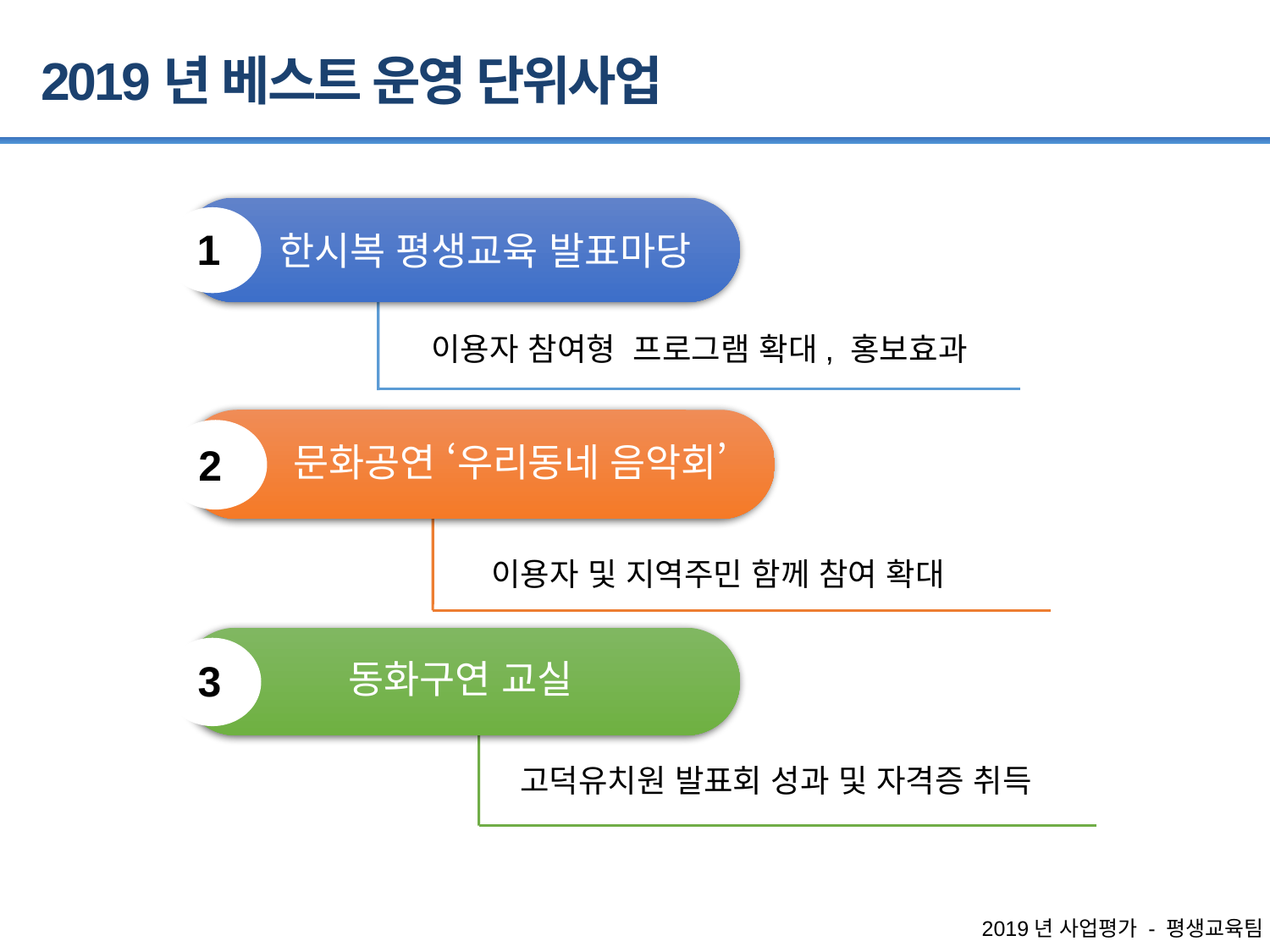

2019년 베스트 운영 단위사업
    한시복 평생교육 발표마당

1
이용자 참여형  프로그램 확대, 홍보효과
     문화공연 ‘우리동네 음악회’

2
이용자 및 지역주민 함께 참여 확대
동화구연 교실

3
고덕유치원 발표회 성과 및 자격증 취득
2019년 사업평가 - 평생교육팀